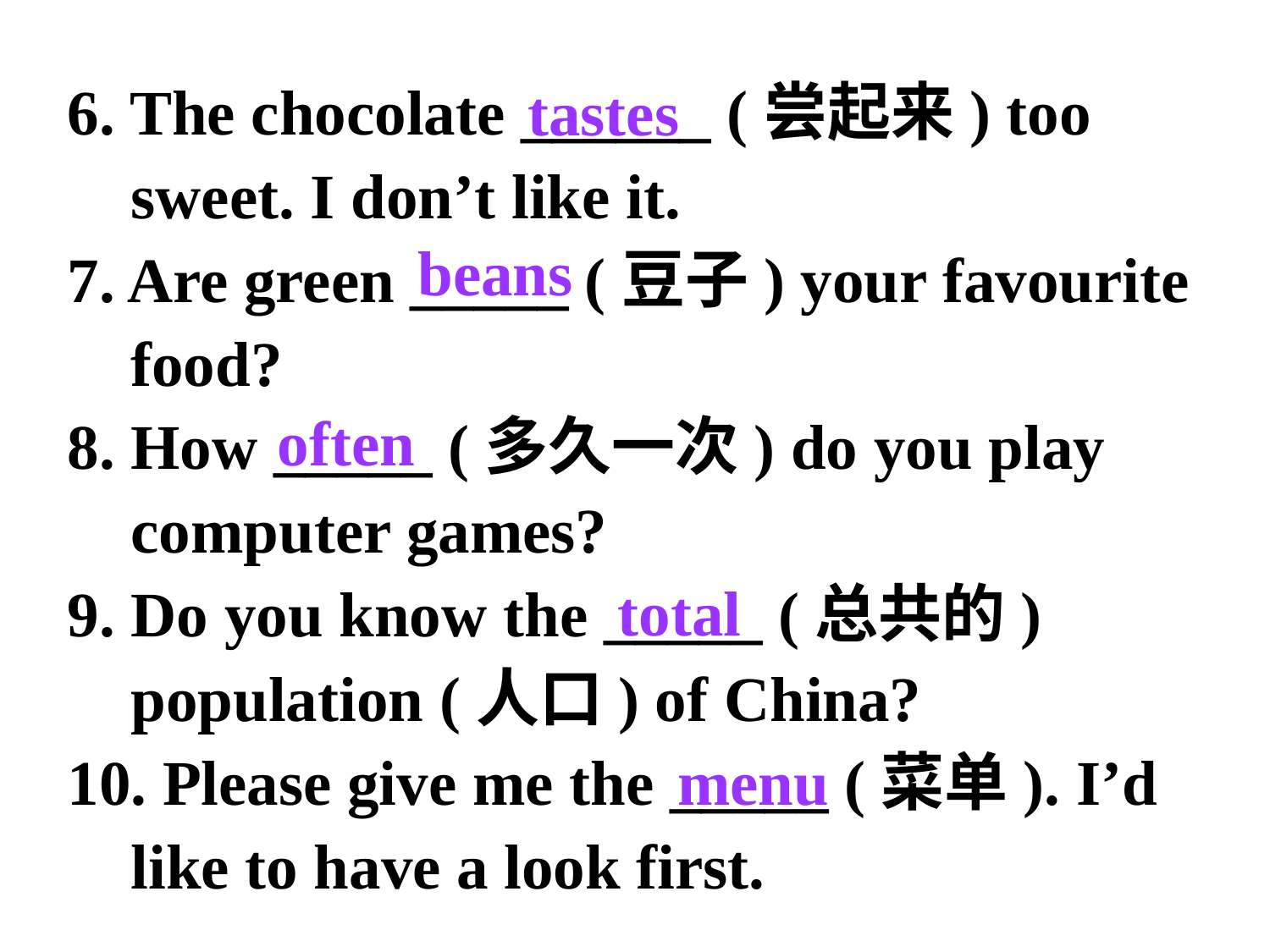

6. The chocolate ______ (尝起来) too
    sweet. I don’t like it.
7. Are green _____ (豆子) your favourite
    food?
8. How _____ (多久一次) do you play
    computer games?
9. Do you know the _____ (总共的)
    population (人口) of China?
10. Please give me the _____ (菜单). I’d
    like to have a look first.
tastes
beans
often
total
menu